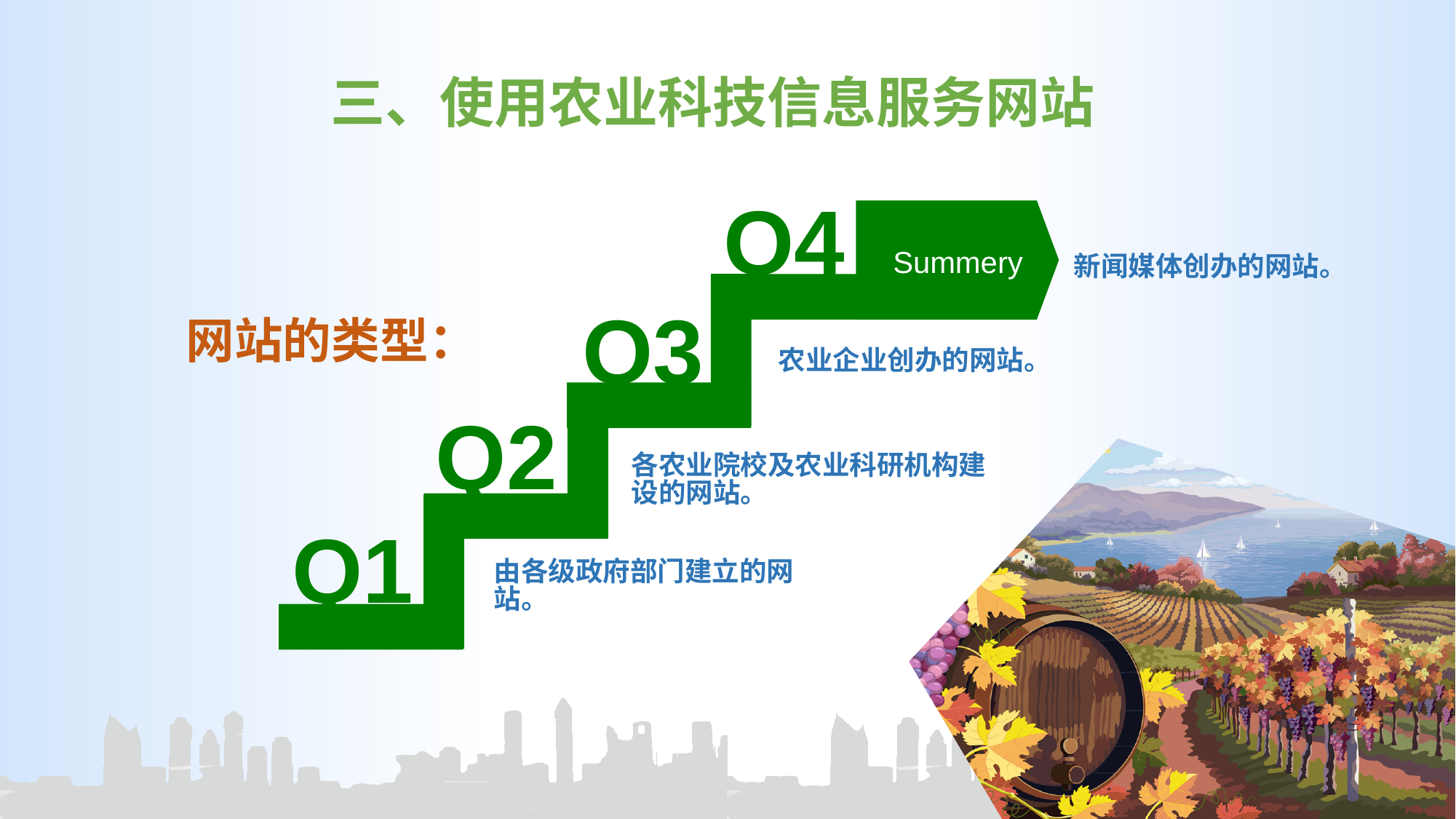

三、使用农业科技信息服务网站
Q4

Summery
新闻媒体创办的网站。
Q3

网站的类型：
农业企业创办的网站。
Q2

各农业院校及农业科研机构建设的网站。
Q1

由各级政府部门建立的网站。

.